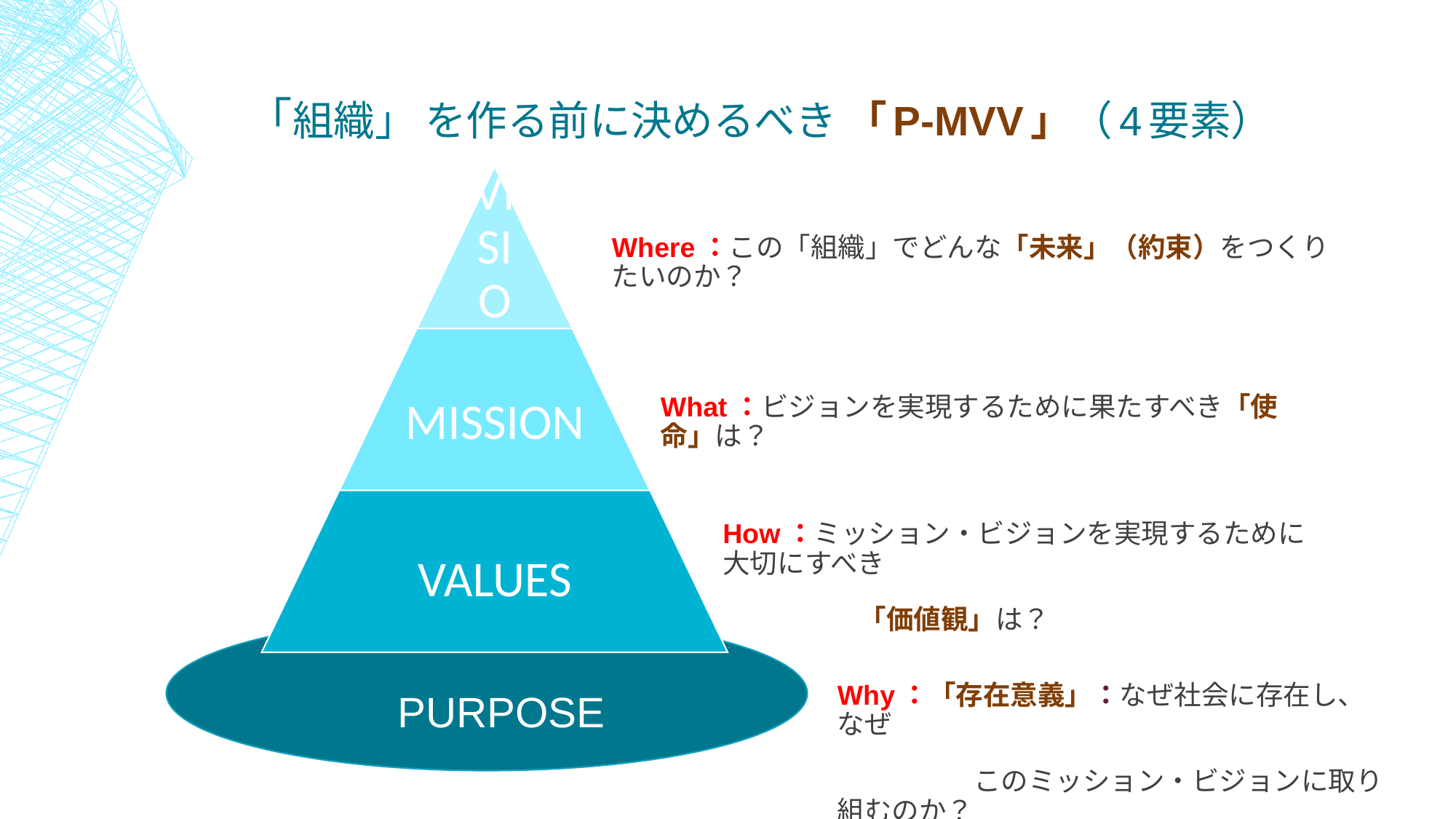

# 「組織」 を作る前に決めるべき 「P-MVV」（4要素）
VISION
MISSION
VALUES
Where：この「組織」でどんな「未来」（約束）をつくりたいのか？
What：ビジョンを実現するために果たすべき「使命」は？
How：ミッション・ビジョンを実現するために大切にすべき
　　　　　「価値観」は？
PURPOSE
Why：「存在意義」：なぜ社会に存在し、なぜ
　　　　　このミッション・ビジョンに取り組むのか？
PURPOSE